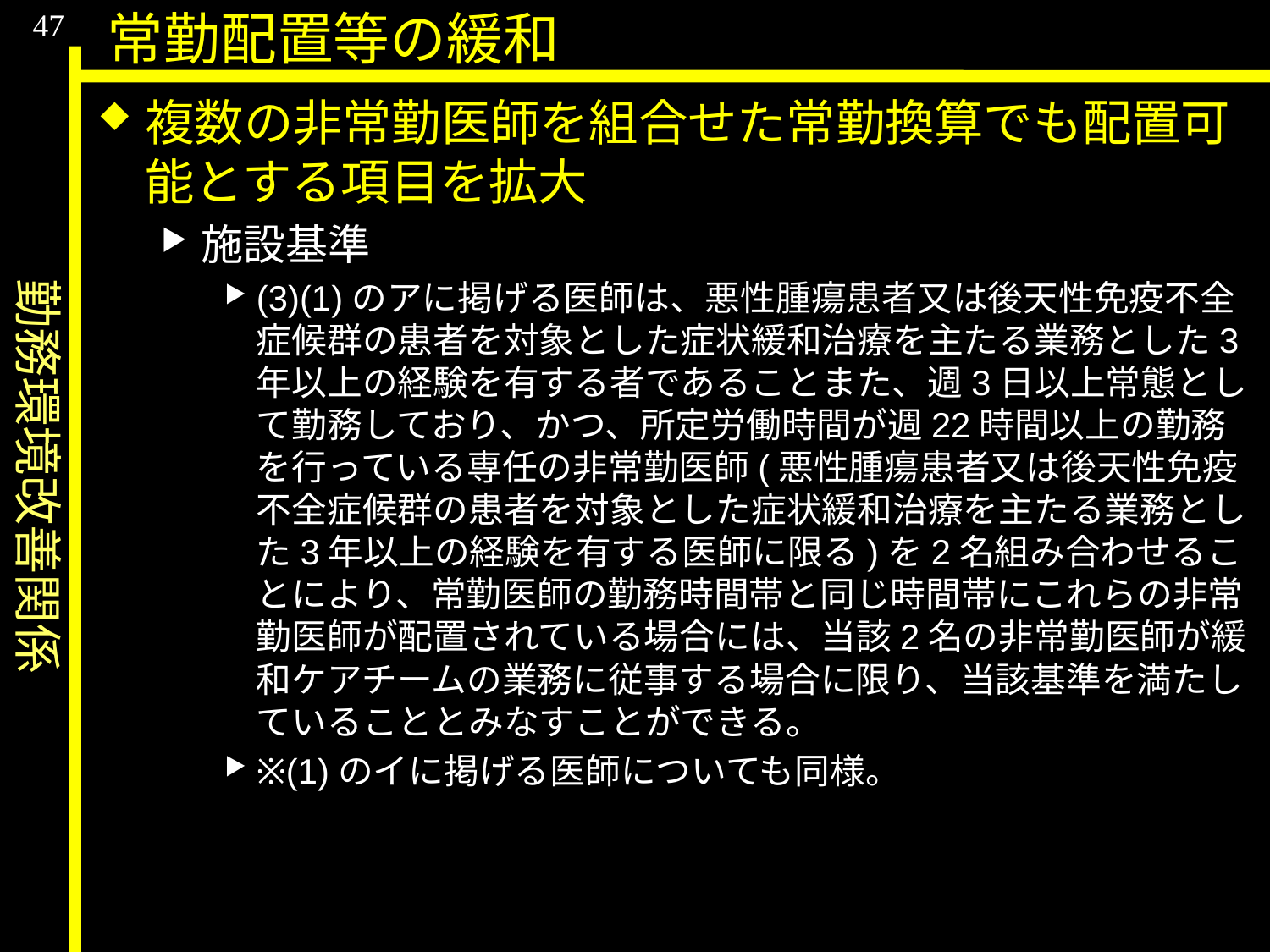

勤務環境改善関係
47
常勤配置等の緩和

複数の非常勤医師を組合せた常勤換算でも配置可能とする項目を拡大
施設基準
(3)(1)のアに掲げる医師は、悪性腫瘍患者又は後天性免疫不全症候群の患者を対象とした症状緩和治療を主たる業務とした3年以上の経験を有する者であることまた、週3日以上常態として勤務しており、かつ、所定労働時間が週22時間以上の勤務を行っている専任の非常勤医師(悪性腫瘍患者又は後天性免疫不全症候群の患者を対象とした症状緩和治療を主たる業務とした3年以上の経験を有する医師に限る)を2名組み合わせることにより、常勤医師の勤務時間帯と同じ時間帯にこれらの非常勤医師が配置されている場合には、当該2名の非常勤医師が緩和ケアチームの業務に従事する場合に限り、当該基準を満たしていることとみなすことができる。
※(1)のイに掲げる医師についても同様。